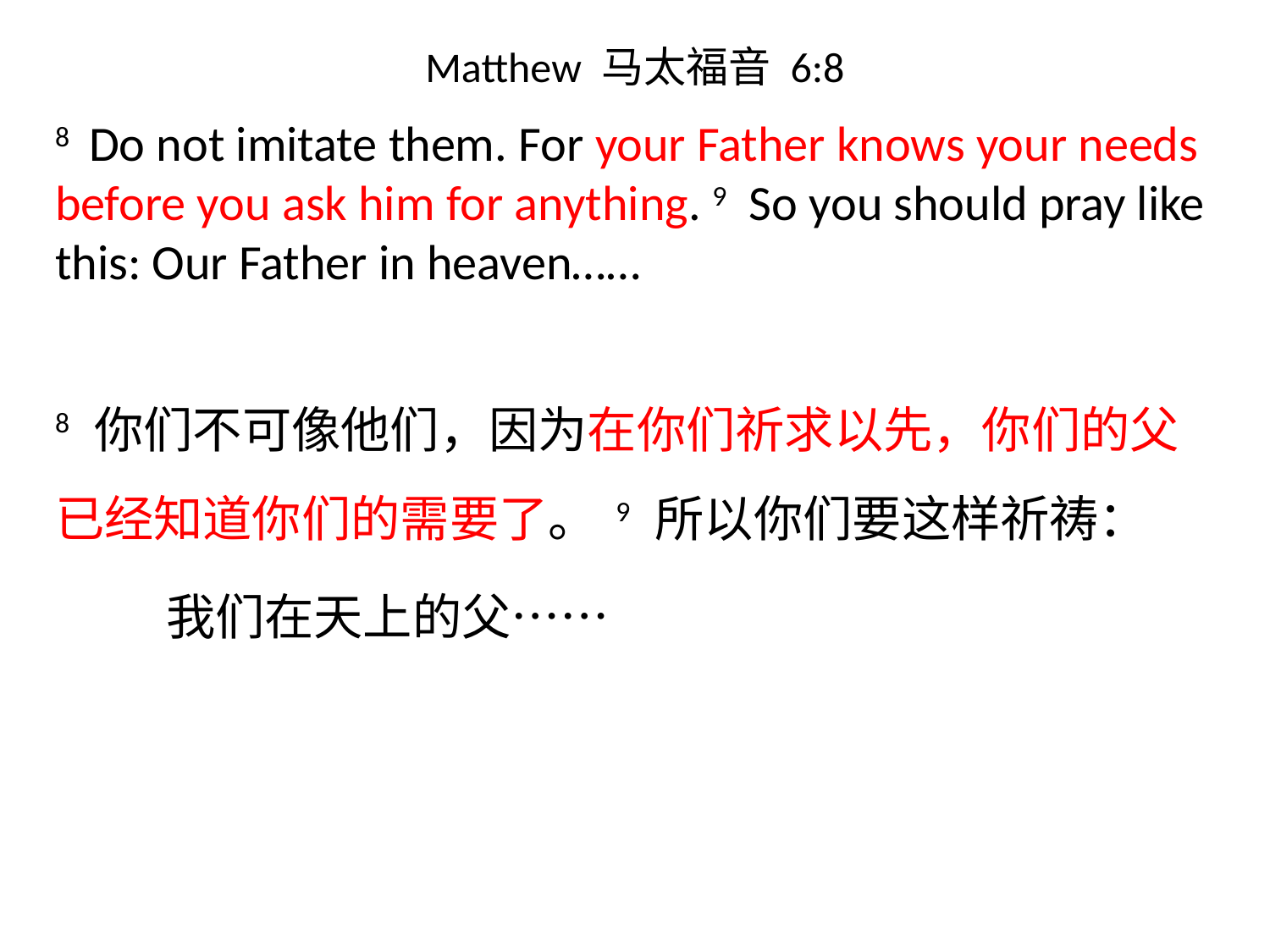

# Matthew 马太福音 6:8
8   Do not imitate them. For your Father knows your needs before you ask him for anything. 9  So you should pray like this: Our Father in heaven……

8  你们不可像他们，因为在你们祈求以先，你们的父已经知道你们的需要了。 9  所以你们要这样祈祷：
         我们在天上的父……